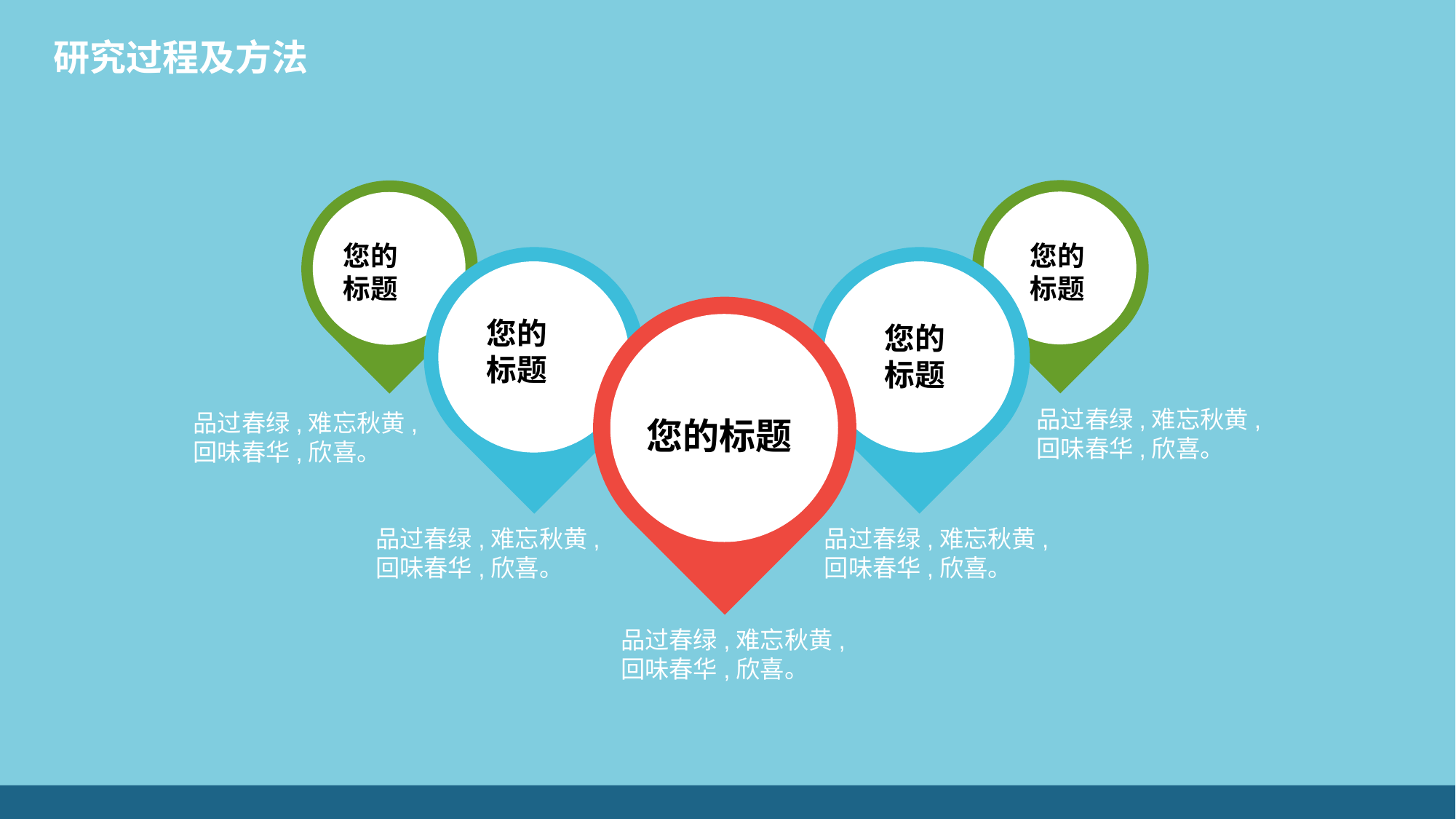

研究过程及方法

您的
标题
您的
标题

您的
标题
您的
标题
品过春绿,难忘秋黄,
回味春华,欣喜。
品过春绿,难忘秋黄,
回味春华,欣喜。
您的标题
品过春绿,难忘秋黄,
回味春华,欣喜。
品过春绿,难忘秋黄,
回味春华,欣喜。
品过春绿,难忘秋黄,
回味春华,欣喜。